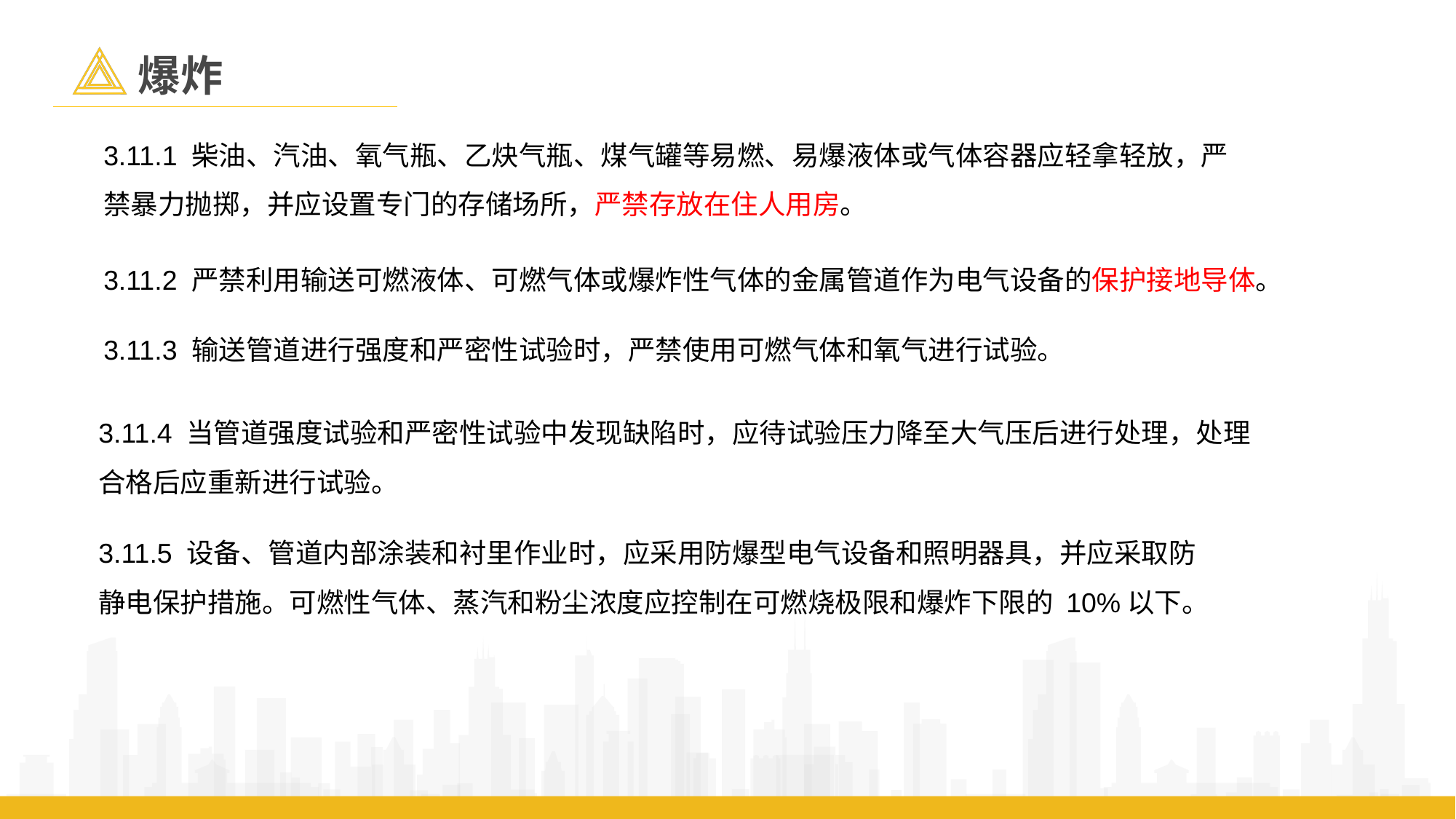

爆炸
3.11.1 柴油、汽油、氧气瓶、乙炔气瓶、煤气罐等易燃、易爆液体或气体容器应轻拿轻放，严禁暴力抛掷，并应设置专门的存储场所，严禁存放在住人用房。
3.11.2 严禁利用输送可燃液体、可燃气体或爆炸性气体的金属管道作为电气设备的保护接地导体。
3.11.3 输送管道进行强度和严密性试验时，严禁使用可燃气体和氧气进行试验。
3.11.4 当管道强度试验和严密性试验中发现缺陷时，应待试验压力降至大气压后进行处理，处理合格后应重新进行试验。
3.11.5 设备、管道内部涂装和衬里作业时，应采用防爆型电气设备和照明器具，并应采取防静电保护措施。可燃性气体、蒸汽和粉尘浓度应控制在可燃烧极限和爆炸下限的 10%以下。